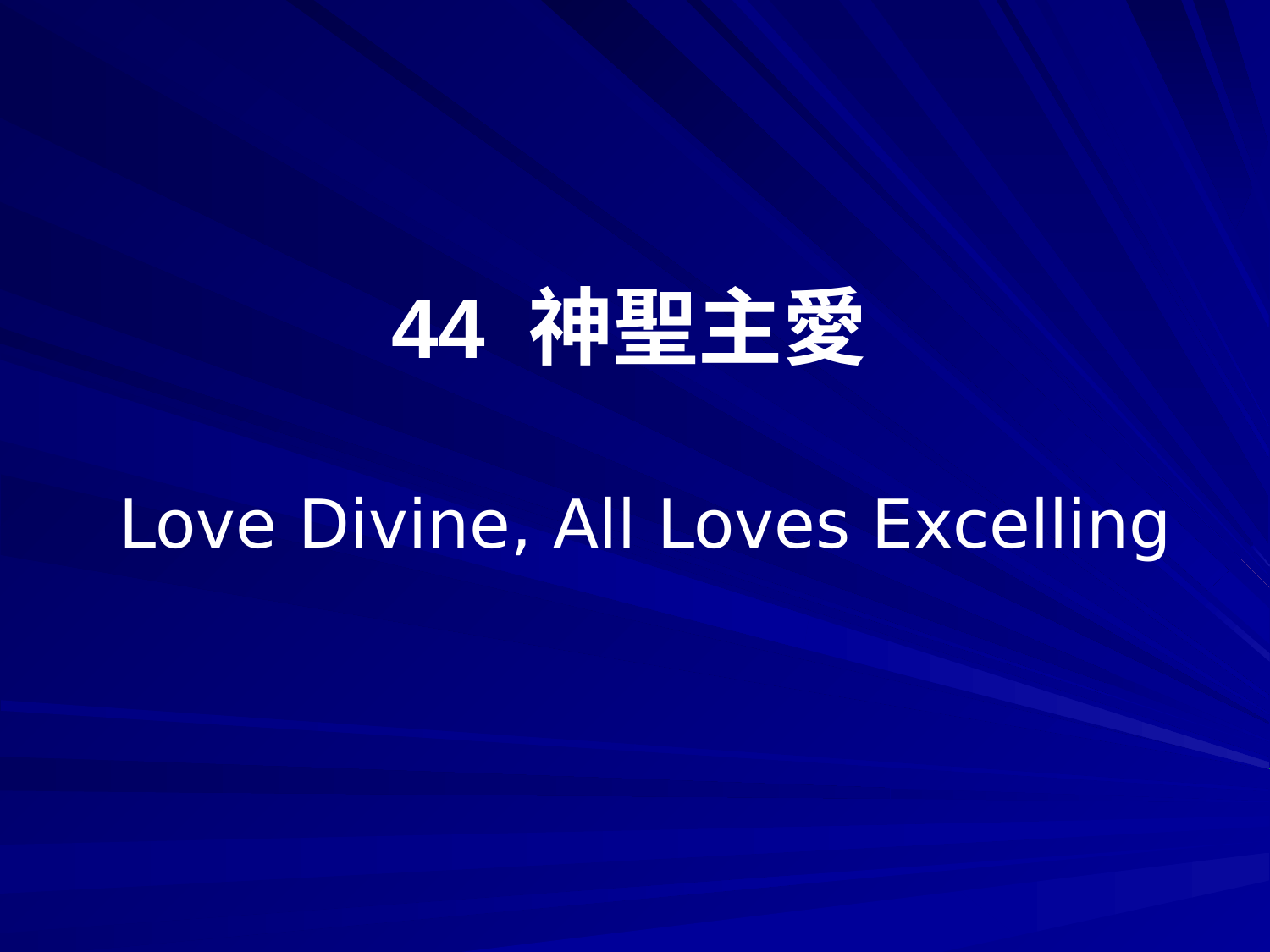

# 44 神聖主愛 Love Divine, All Loves Excelling